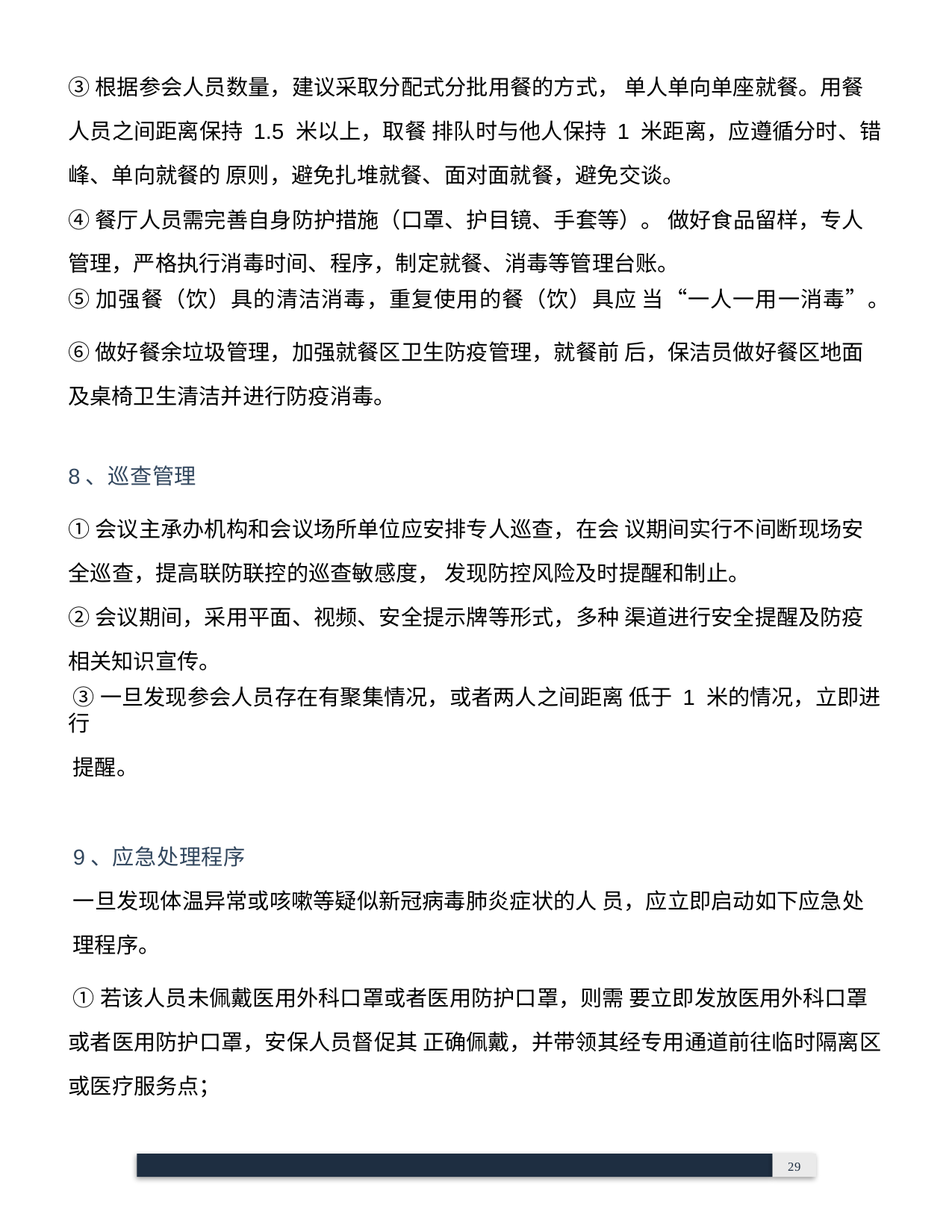

③根据参会人员数量，建议采取分配式分批用餐的方式， 单人单向单座就餐。用餐人员之间距离保持 1.5 米以上，取餐 排队时与他人保持 1 米距离，应遵循分时、错峰、单向就餐的 原则，避免扎堆就餐、面对面就餐，避免交谈。
④餐厅人员需完善自身防护措施（口罩、护目镜、手套等）。 做好食品留样，专人管理，严格执行消毒时间、程序，制定就餐、消毒等管理台账。

⑤加强餐（饮）具的清洁消毒，重复使用的餐（饮）具应 当“一人一用一消毒”。

⑥做好餐余垃圾管理，加强就餐区卫生防疫管理，就餐前 后，保洁员做好餐区地面及桌椅卫生清洁并进行防疫消毒。

8、巡查管理

①会议主承办机构和会议场所单位应安排专人巡查，在会 议期间实行不间断现场安全巡查，提高联防联控的巡查敏感度， 发现防控风险及时提醒和制止。
②会议期间，采用平面、视频、安全提示牌等形式，多种 渠道进行安全提醒及防疫相关知识宣传。

③一旦发现参会人员存在有聚集情况，或者两人之间距离 低于 1 米的情况，立即进行

提醒。

9、应急处理程序

一旦发现体温异常或咳嗽等疑似新冠病毒肺炎症状的人 员，应立即启动如下应急处

理程序。

①若该人员未佩戴医用外科口罩或者医用防护口罩，则需 要立即发放医用外科口罩或者医用防护口罩，安保人员督促其 正确佩戴，并带领其经专用通道前往临时隔离区或医疗服务点；

   	29